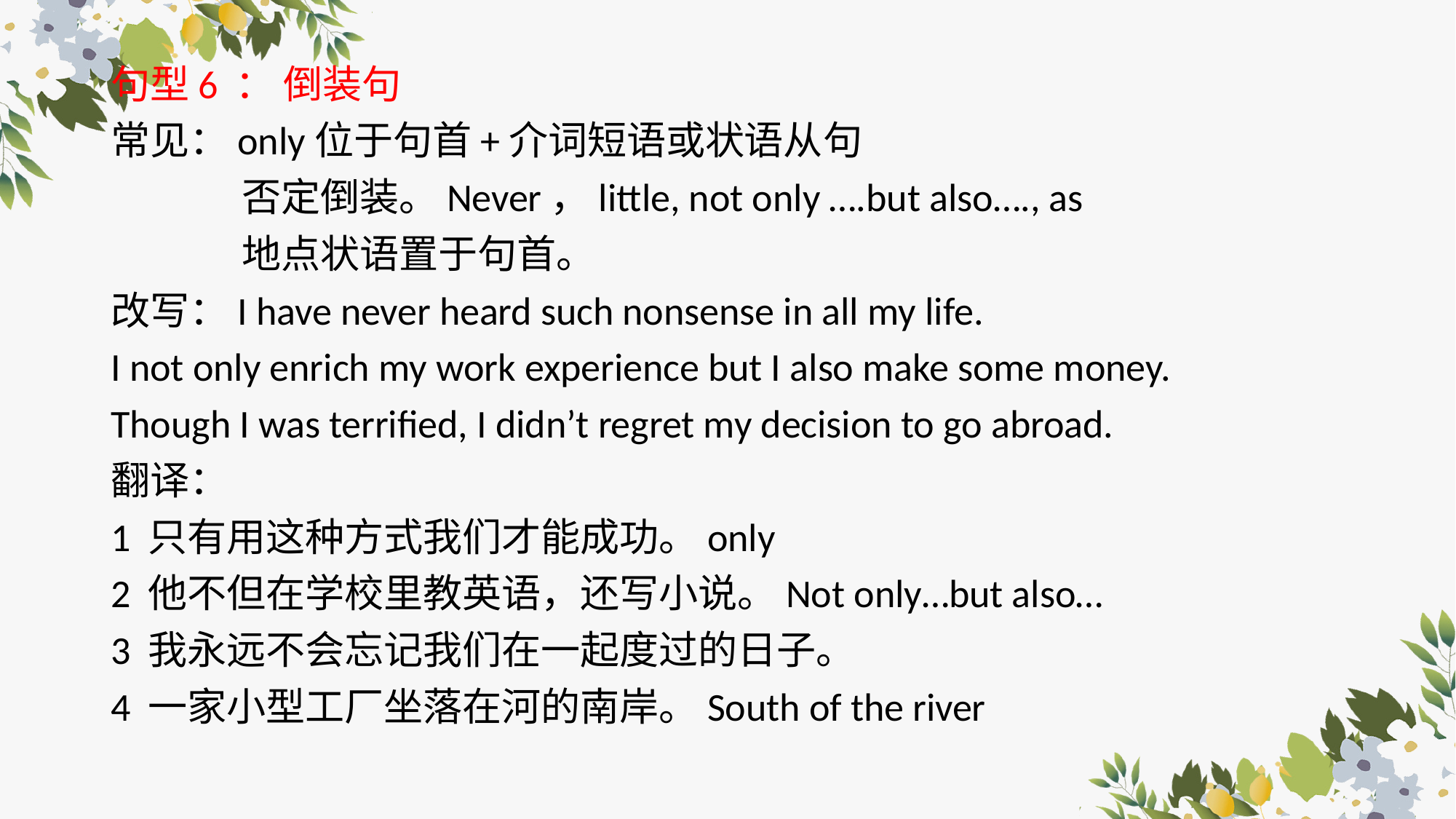

句型6 ： 倒装句
常见：only位于句首+介词短语或状语从句
              否定倒装。Never，little, not only ….but also…., as
              地点状语置于句首。
改写：I have never heard such nonsense in all my life.
I not only enrich my work experience but I also make some money.
Though I was terrified, I didn’t regret my decision to go abroad.
翻译：
1 只有用这种方式我们才能成功。only
2 他不但在学校里教英语，还写小说。Not only…but also…
3 我永远不会忘记我们在一起度过的日子。
4 一家小型工厂坐落在河的南岸。South of the river